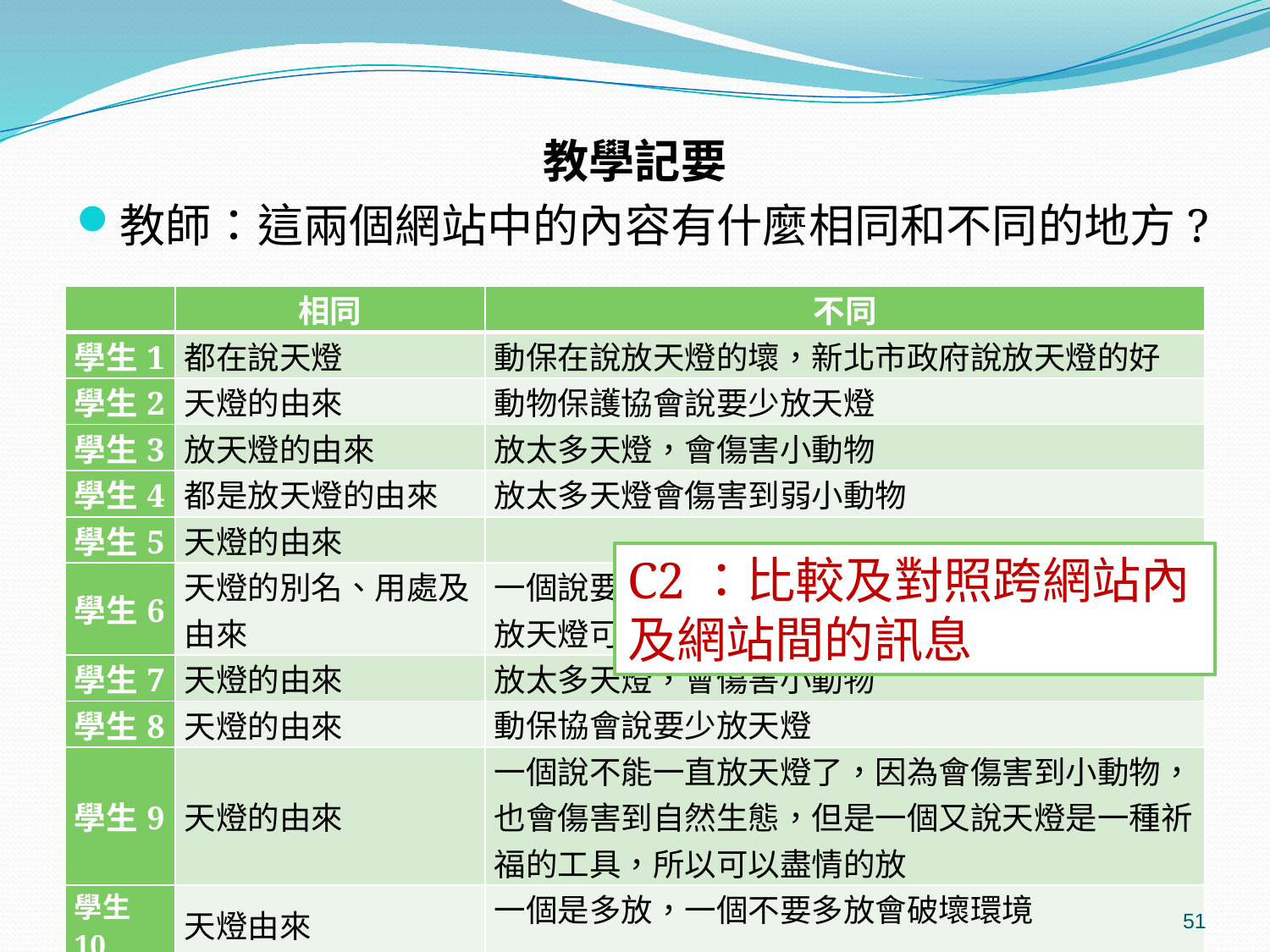

教學記要
教師：這兩個網站中的內容有什麼相同和不同的地方?

|  | 相同 | 不同 |
| --- | --- | --- |
| 學生1 | 都在說天燈 | 動保在說放天燈的壞，新北市政府說放天燈的好 |
| 學生2 | 天燈的由來 | 動物保護協會說要少放天燈 |
| 學生3 | 放天燈的由來 | 放太多天燈，會傷害小動物 |
| 學生4 | 都是放天燈的由來 | 放太多天燈會傷害到弱小動物 |
| 學生5 | 天燈的由來 |  |
| 學生6 | 天燈的別名、用處及由來 | 一個說要少放天燈，不然會破壞自然生態；一個說放天燈可以祈求平安 |
| 學生7 | 天燈的由來 | 放太多天燈，會傷害小動物 |
| 學生8 | 天燈的由來 | 動保協會說要少放天燈 |
| 學生9 | 天燈的由來 | 一個說不能一直放天燈了，因為會傷害到小動物，也會傷害到自然生態，但是一個又說天燈是一種祈福的工具，所以可以盡情的放 |
| 學生10 | 天燈由來 | 一個是多放，一個不要多放會破壞環境 |
C2：比較及對照跨網站內及網站間的訊息
51